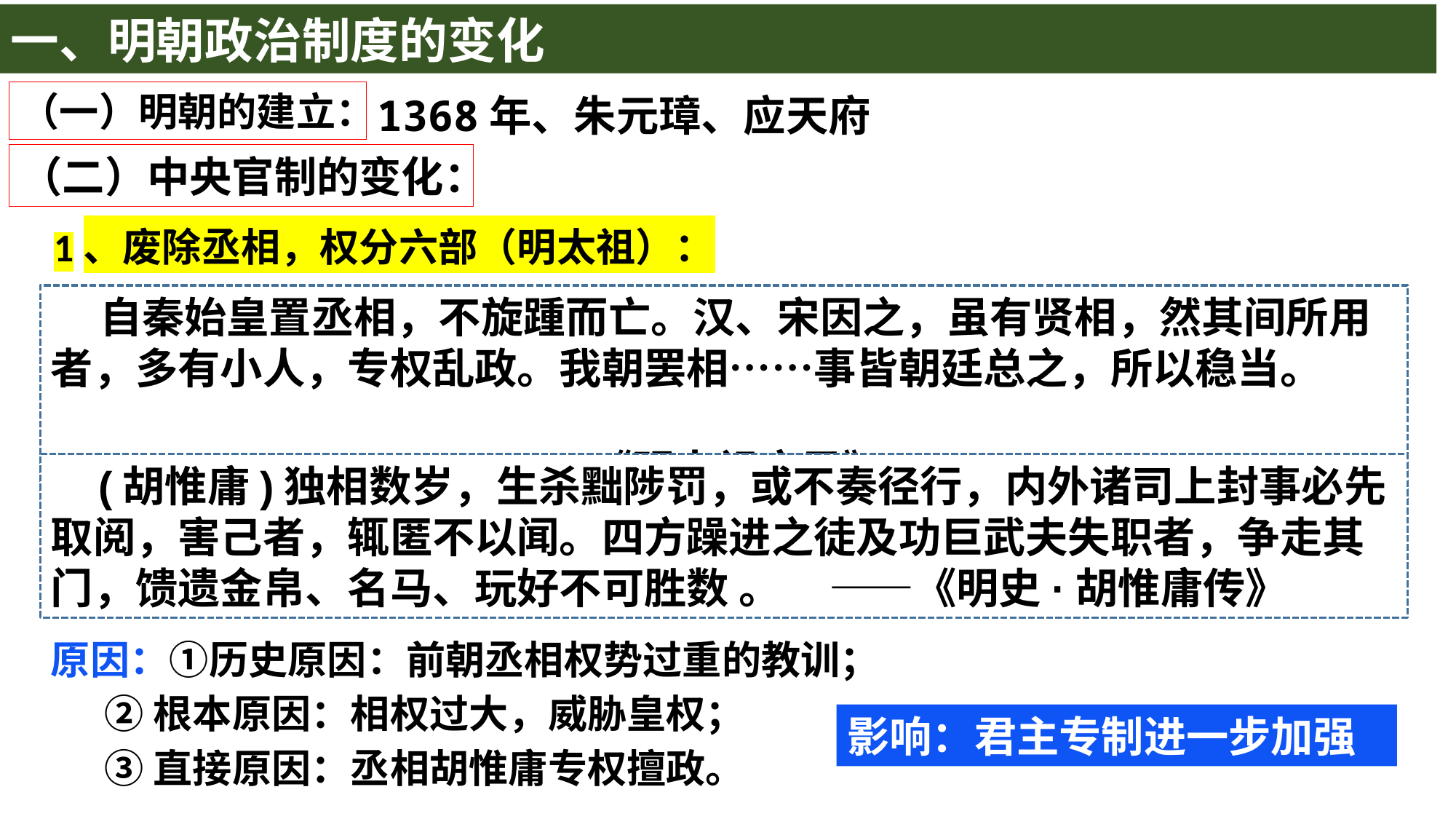

一、明朝政治制度的变化
（一）明朝的建立：
1368年、朱元璋、应天府
（二）中央官制的变化：
1、废除丞相，权分六部（明太祖）：
    自秦始皇置丞相，不旋踵而亡。汉、宋因之，虽有贤相，然其间所用者，多有小人，专权乱政。我朝罢相……事皆朝廷总之，所以稳当。
                                              ——《明太祖实录》
    (胡惟庸)独相数岁，生杀黜陟罚，或不奏径行，内外诸司上封事必先取阅，害己者，辄匿不以闻。四方躁进之徒及功巨武夫失职者，争走其门，馈遗金帛、名马、玩好不可胜数 。     ——《明史·胡惟庸传》
原因：①历史原因：前朝丞相权势过重的教训；
      ②根本原因：相权过大，威胁皇权；
      ③直接原因：丞相胡惟庸专权擅政。
影响：君主专制进一步加强